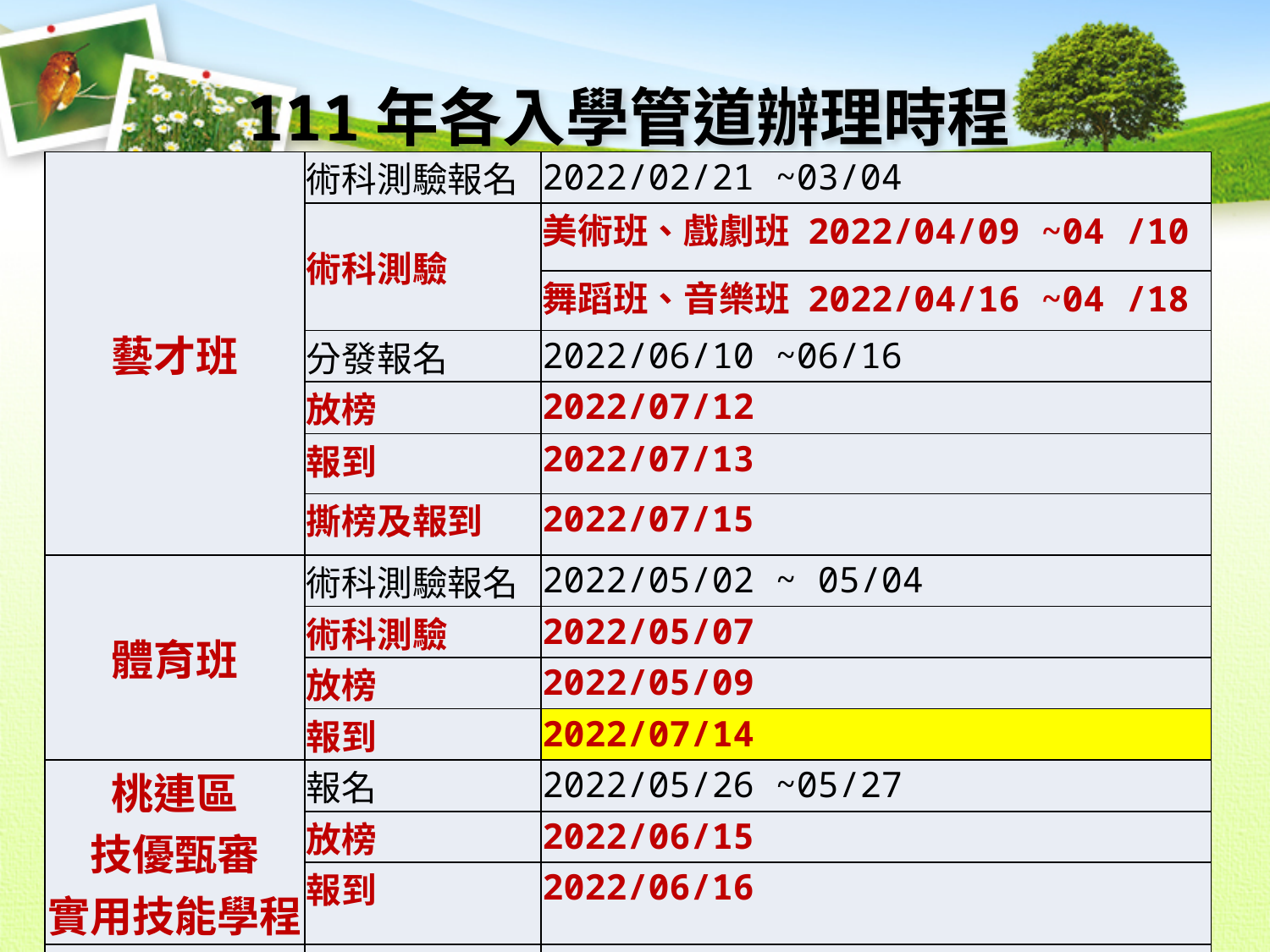

111年各入學管道辦理時程
| 藝才班 | 術科測驗報名 | 2022/02/21 ~03/04 |
| --- | --- | --- |
|  | 術科測驗 | 美術班、戲劇班 2022/04/09 ~04 /10 |
|  |  | 舞蹈班、音樂班 2022/04/16 ~04 /18 |
|  | 分發報名 | 2022/06/10 ~06/16 |
|  | 放榜 | 2022/07/12 |
|  | 報到 | 2022/07/13 |
|  | 撕榜及報到 | 2022/07/15 |
| 體育班 | 術科測驗報名 | 2022/05/02 ~ 05/04 |
|  | 術科測驗 | 2022/05/07 |
|  | 放榜 | 2022/05/09 |
|  | 報到 | 2022/07/14 |
| 桃連區 技優甄審 實用技能學程 | 報名 | 2022/05/26 ~05/27 |
|  | 放榜 | 2022/06/15 |
|  | 報到 | 2022/06/16 |
| 建教 合作班 | 報名 | 2022/03/01 ~ |
|  | 報到截止日 | 2022/07/14 |
23